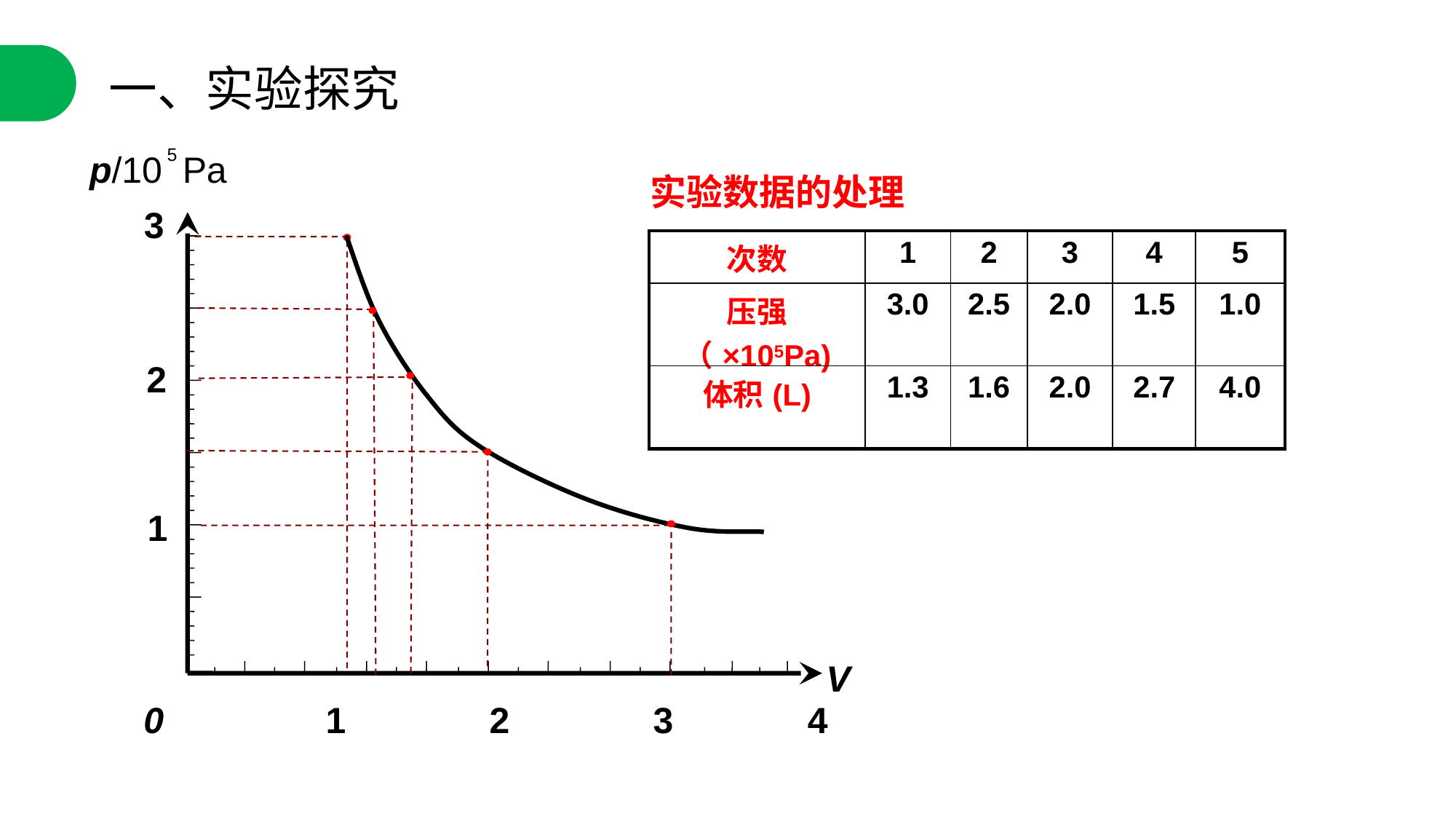

一、实验探究
p/10  Pa
5
3

2

1

V

0
1
2
3
4
实验数据的处理
| 次数 | 1 | 2 | 3 | 4 | 5 |
| --- | --- | --- | --- | --- | --- |
| 压强（×105Pa) | 3.0 | 2.5 | 2.0 | 1.5 | 1.0 |
| 体积(L) | 1.3 | 1.6 | 2.0 | 2.7 | 4.0 |